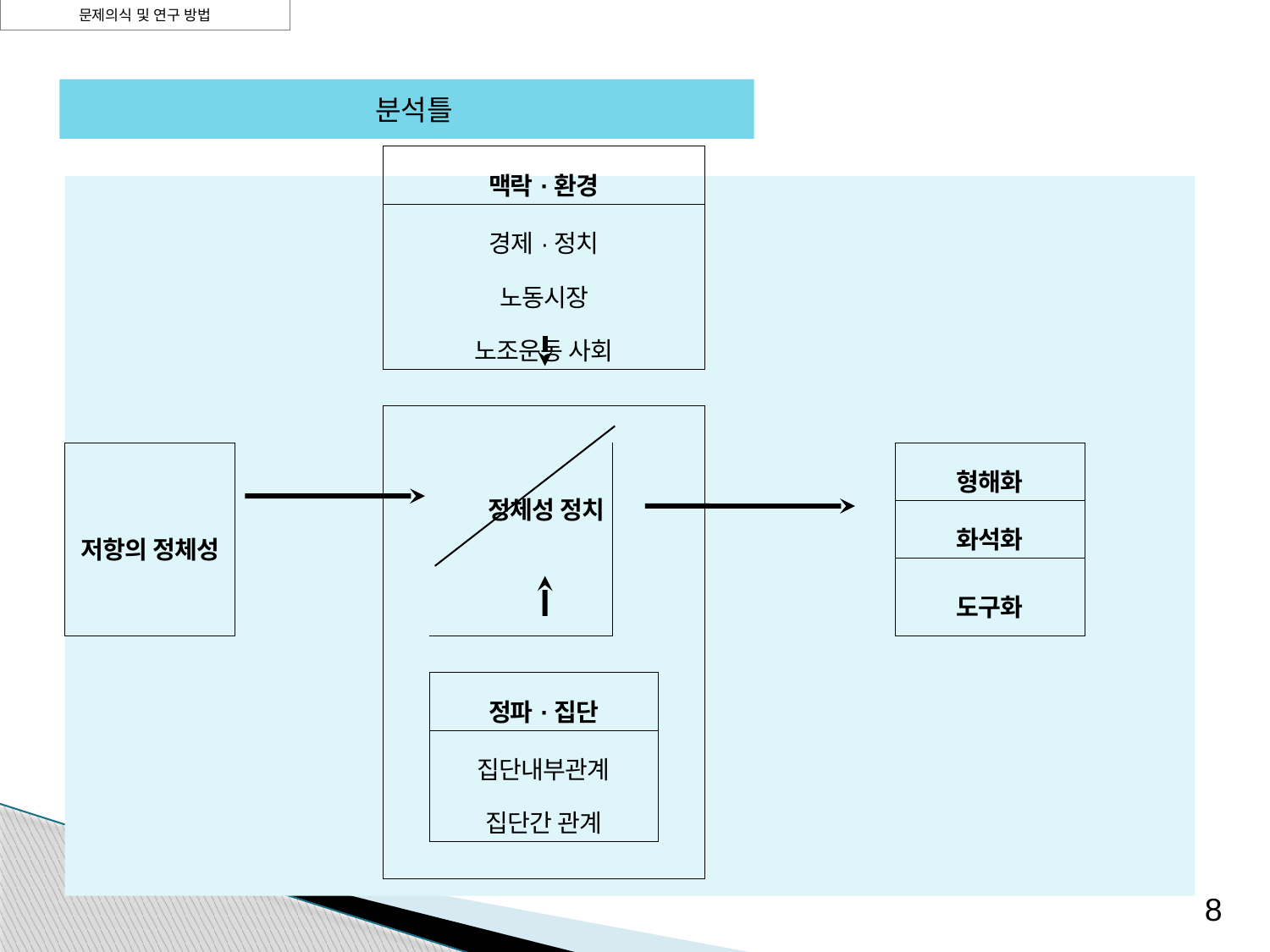

문제의식 및 연구 방법

 분석틀
|  |  |  | 맥락·환경 |  |  |  |  |
| --- | --- | --- | --- | --- | --- | --- | --- |
|  |  | 경제·정치 노동시장 노조운동 사회 |  |  |  |  |  |
|  |  |  |  |  |  |  |  |
|  |  |  |  |  |  |  |  |
| 저항의 정체성 |  |  | 정체성 정치 |  |  |  | 형해화 |
|  |  |  |  |  |  |  | 화석화 |
|  |  |  |  |  |  |  | 도구화 |
|  |  |  |  |  |  |  |  |
|  |  |  | 정파·집단 |  |  |  |  |
|  |  |  | 집단내부관계 집단간 관계 |  |  |  |  |
|  |  |  |  |  |  |  |  |

8